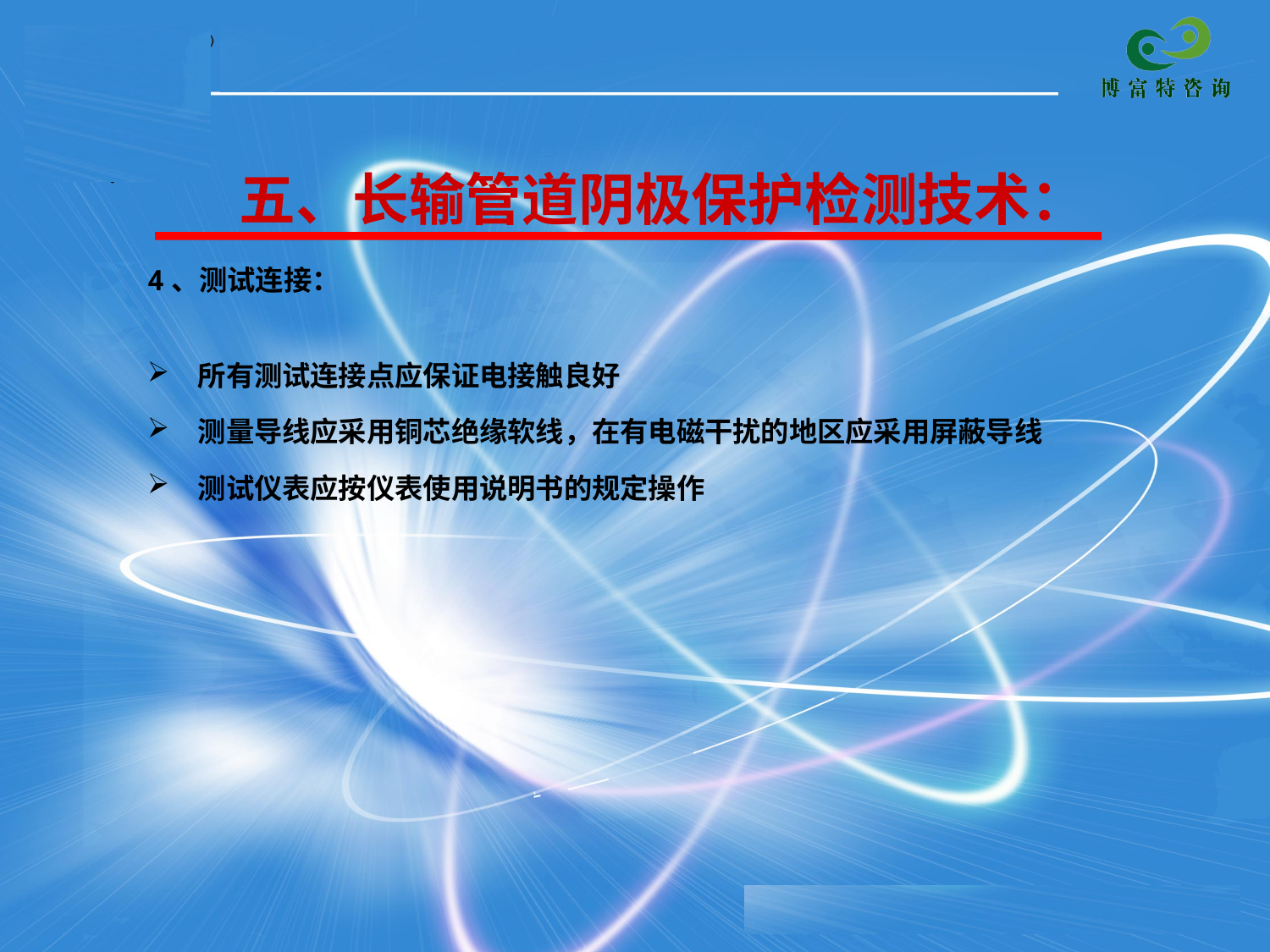

# 五、长输管道阴极保护检测技术：

4、测试连接：

　所有测试连接点应保证电接触良好
　测量导线应采用铜芯绝缘软线，在有电磁干扰的地区应采用屏蔽导线
　测试仪表应按仪表使用说明书的规定操作